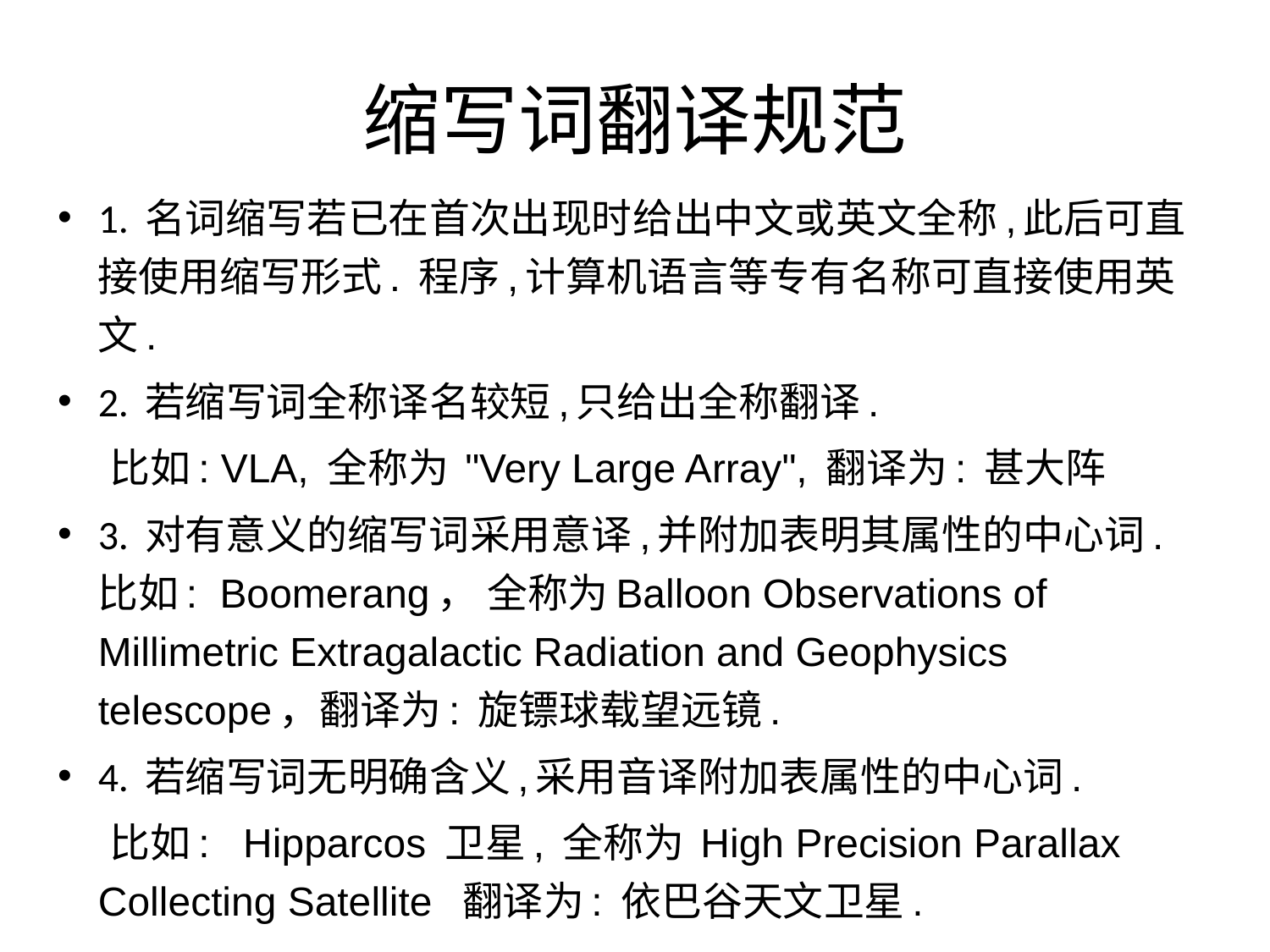

# 缩写词翻译规范
1. 名词缩写若已在首次出现时给出中文或英文全称,此后可直接使用缩写形式. 程序,计算机语言等专有名称可直接使用英文.
2. 若缩写词全称译名较短,只给出全称翻译.
     比如: VLA, 全称为 "Very Large Array", 翻译为: 甚大阵
3. 对有意义的缩写词采用意译,并附加表明其属性的中心词.  比如:  Boomerang， 全称为Balloon Observations of Millimetric Extragalactic Radiation and Geophysics telescope，翻译为: 旋镖球载望远镜.
4. 若缩写词无明确含义,采用音译附加表属性的中心词.
     比如:   Hipparcos 卫星, 全称为 High Precision Parallax Collecting Satellite  翻译为: 依巴谷天文卫星.